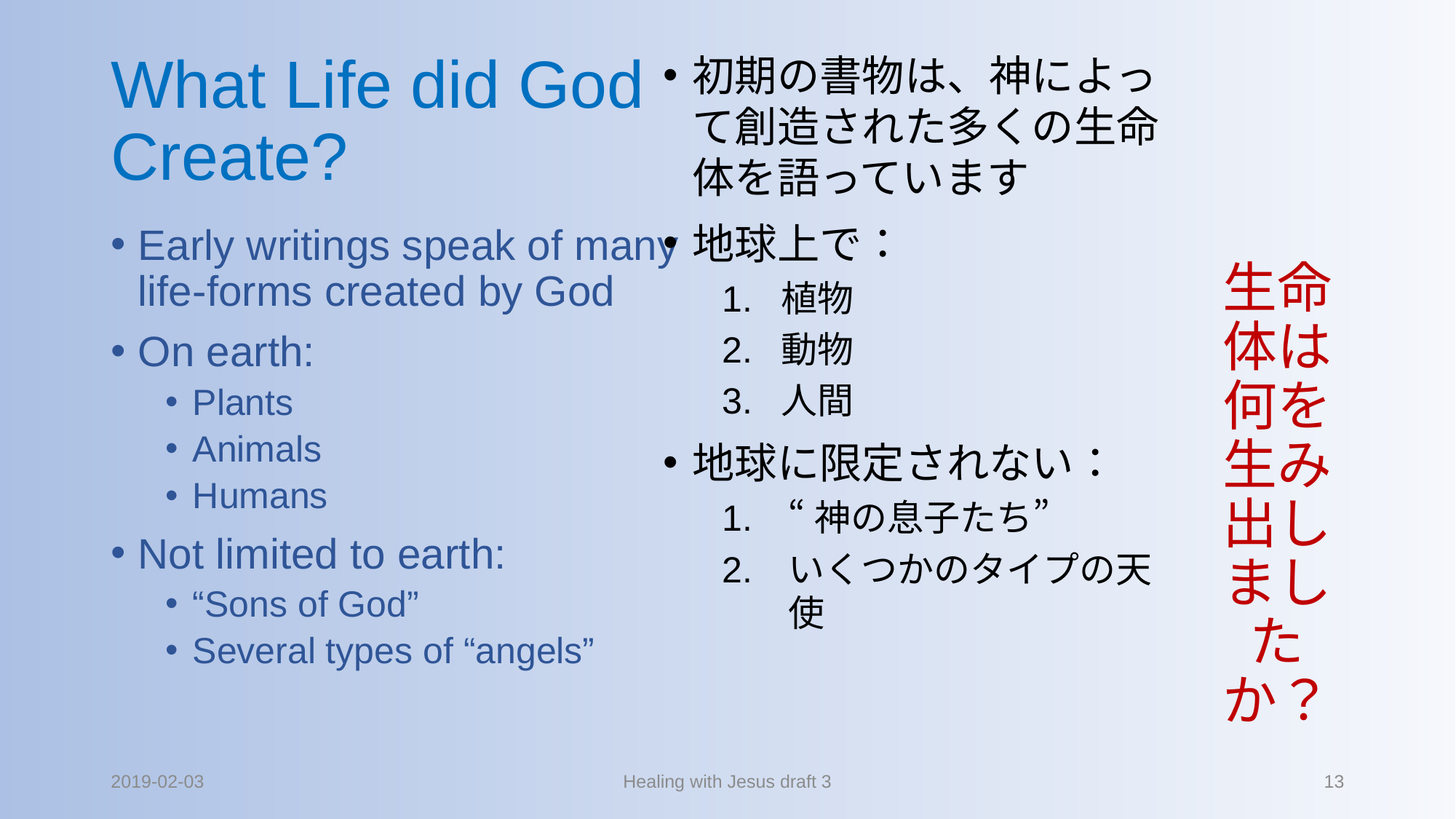

初期の書物は、神によって創造された多くの生命体を語っています
地球上で：
植物
動物
人間
地球に限定されない：
“神の息子たち”
いくつかのタイプの天使
# What Life did God Create?
生命体は何を生み出しましたか？
Early writings speak of many life-forms created by God
On earth:
Plants
Animals
Humans
Not limited to earth:
“Sons of God”
Several types of “angels”
2019-02-03
Healing with Jesus draft 3
13